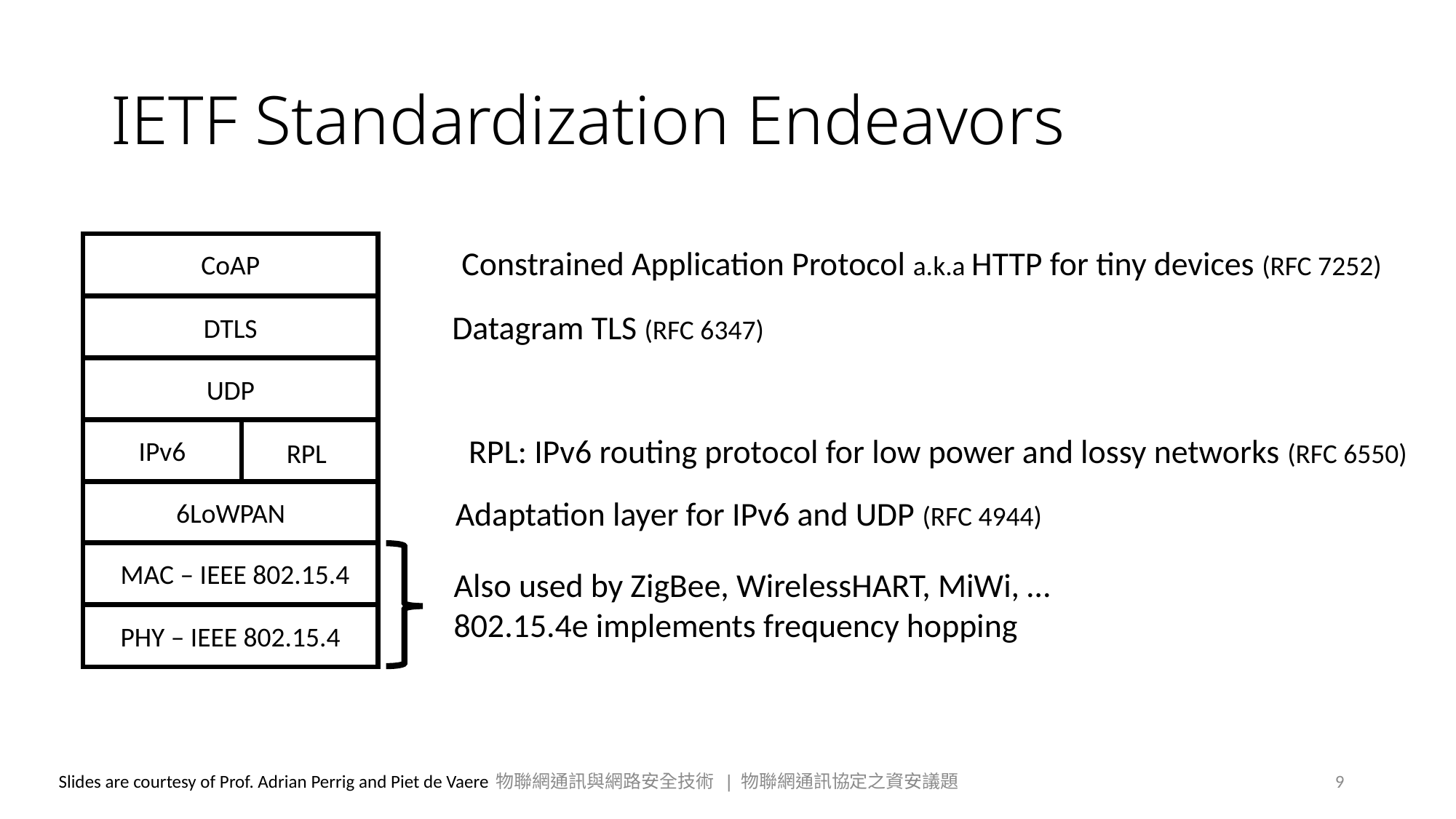

# IETF Standardization Endeavors

Constrained Application Protocol a.k.a HTTP for tiny devices (RFC 7252)
CoAP

Datagram TLS (RFC 6347)
DTLS

UDP

RPL: IPv6 routing protocol for low power and lossy networks (RFC 6550)
IPv6
RPL

Adaptation layer for IPv6 and UDP (RFC 4944)
6LoWPAN

MAC – IEEE 802.15.4
Also used by ZigBee, WirelessHART, MiWi, …
802.15.4e implements frequency hopping

PHY – IEEE 802.15.4

物聯網通訊與網路安全技術  | 物聯網通訊協定之資安議題
9
Slides are courtesy of Prof. Adrian Perrig and Piet de Vaere